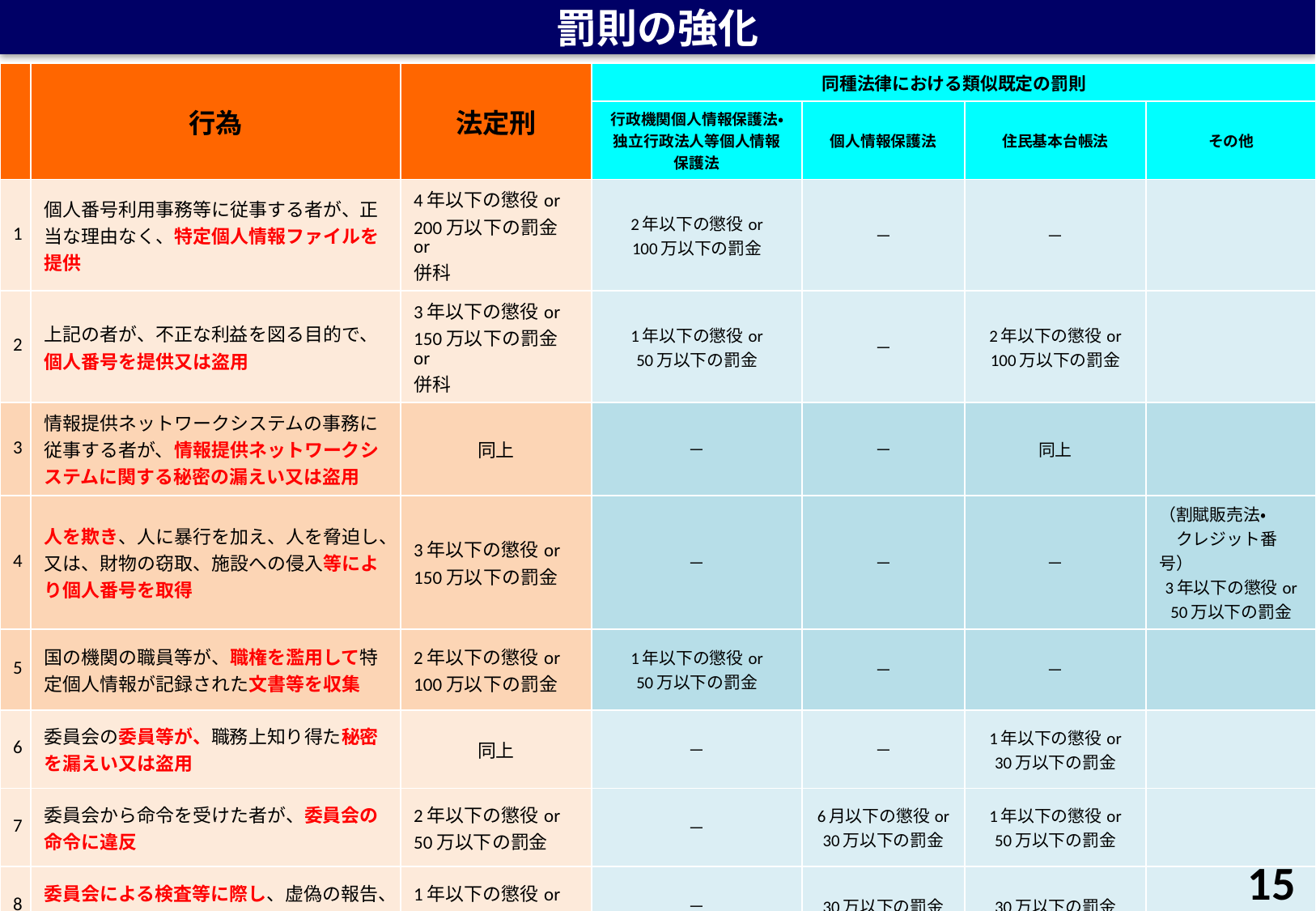

罰則の強化
|  | 行為 | 法定刑 | 同種法律における類似既定の罰則 |  |  |  |
| --- | --- | --- | --- | --- | --- | --- |
|  |  |  | 行政機関個人情報保護法・ 独立行政法人等個人情報 保護法 | 個人情報保護法 | 住民基本台帳法 | その他 |
| 1 | 個人番号利用事務等に従事する者が、正当な理由なく、特定個人情報ファイルを提供 | 4年以下の懲役or 200万以下の罰金or 併科 | 2年以下の懲役or 100万以下の罰金 | － | － |  |
| 2 | 上記の者が、不正な利益を図る目的で、個人番号を提供又は盗用 | 3年以下の懲役or 150万以下の罰金or 併科 | 1年以下の懲役or 50万以下の罰金 | － | 2年以下の懲役or 100万以下の罰金 |  |
| 3 | 情報提供ネットワークシステムの事務に従事する者が、情報提供ネットワークシステムに関する秘密の漏えい又は盗用 | 同上 | － | － | 同上 |  |
| 4 | 人を欺き、人に暴行を加え、人を脅迫し、又は、財物の窃取、施設への侵入等により個人番号を取得 | 3年以下の懲役or 150万以下の罰金 | － | － | － | （割賦販売法・ 　クレジット番号） 3年以下の懲役or 50万以下の罰金 |
| 5 | 国の機関の職員等が、職権を濫用して特定個人情報が記録された文書等を収集 | 2年以下の懲役or 100万以下の罰金 | 1年以下の懲役or 50万以下の罰金 | － | － |  |
| 6 | 委員会の委員等が、職務上知り得た秘密を漏えい又は盗用 | 同上 | － | － | 1年以下の懲役or 30万以下の罰金 |  |
| 7 | 委員会から命令を受けた者が、委員会の命令に違反 | 2年以下の懲役or 50万以下の罰金 | － | 6月以下の懲役or 30万以下の罰金 | 1年以下の懲役or 50万以下の罰金 |  |
| 8 | 委員会による検査等に際し、虚偽の報告、虚偽の資料提出をする、検査拒否等 | 1年以下の懲役or 50万以下の罰金 | － | 30万以下の罰金 | 30万以下の罰金 |  |
| 9 | 偽りその他不正の手段により個人番号カードを取得 | 6月以下の懲役or 50万以下の罰金 | － |  | 30万以下の罰金 |  |
15